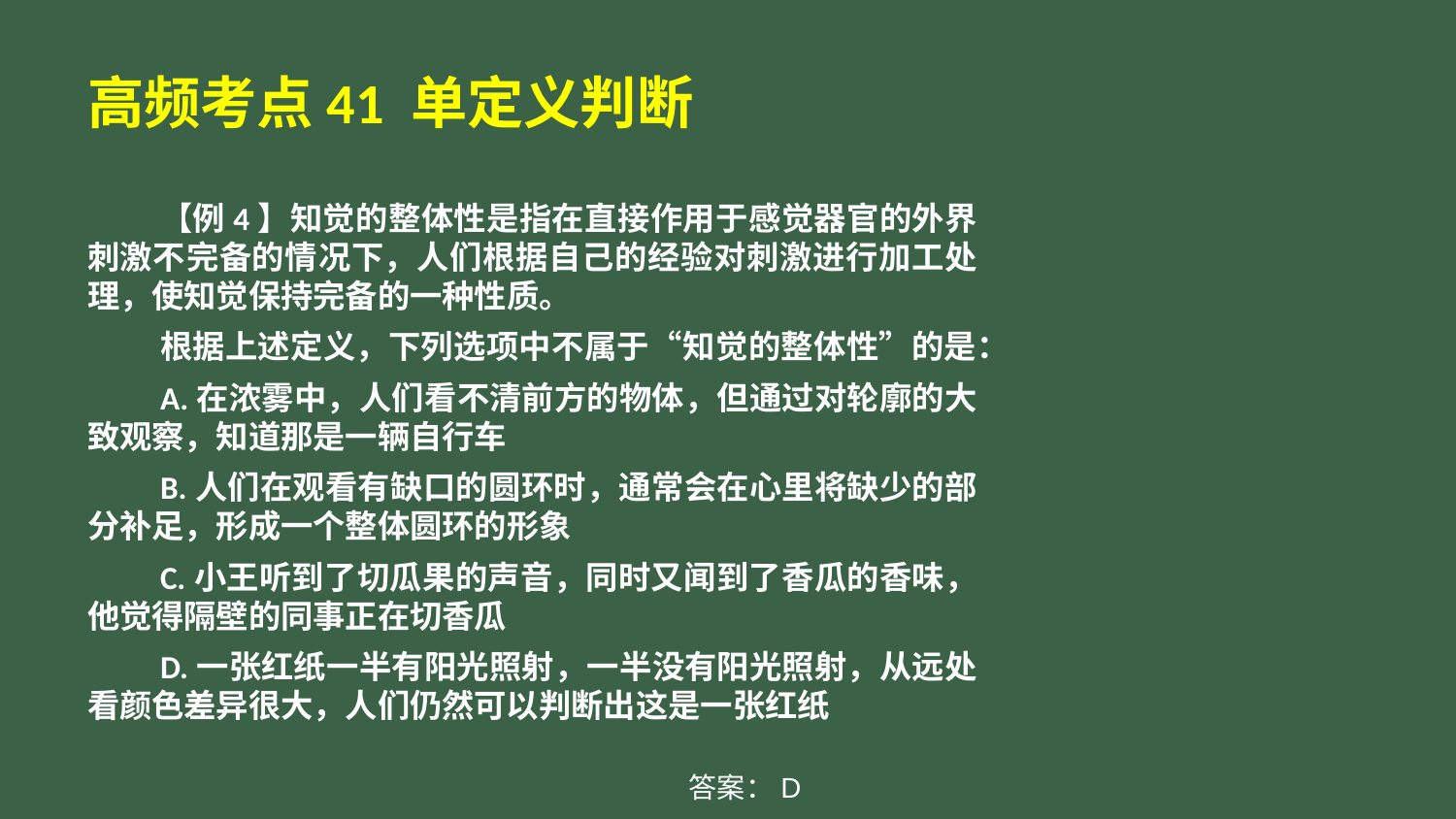

# 高频考点41 单定义判断
【例4】知觉的整体性是指在直接作用于感觉器官的外界刺激不完备的情况下，人们根据自己的经验对刺激进行加工处理，使知觉保持完备的一种性质。
根据上述定义，下列选项中不属于“知觉的整体性”的是：
A.在浓雾中，人们看不清前方的物体，但通过对轮廓的大致观察，知道那是一辆自行车
B.人们在观看有缺口的圆环时，通常会在心里将缺少的部分补足，形成一个整体圆环的形象
C.小王听到了切瓜果的声音，同时又闻到了香瓜的香味，他觉得隔壁的同事正在切香瓜
D.一张红纸一半有阳光照射，一半没有阳光照射，从远处看颜色差异很大，人们仍然可以判断出这是一张红纸

答案：D